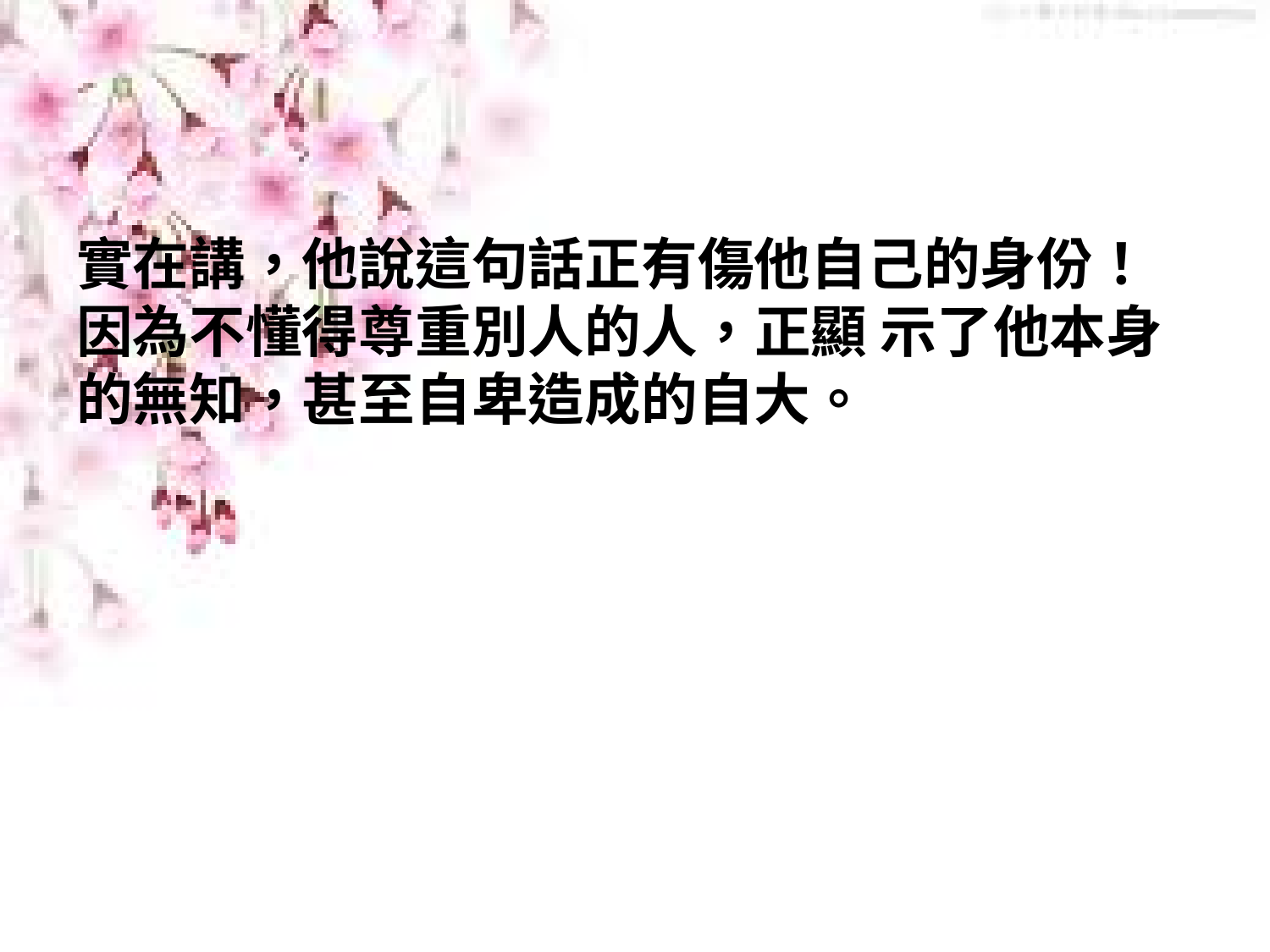

#
實在講，他說這句話正有傷他自己的身份！因為不懂得尊重別人的人，正顯 示了他本身的無知，甚至自卑造成的自大。